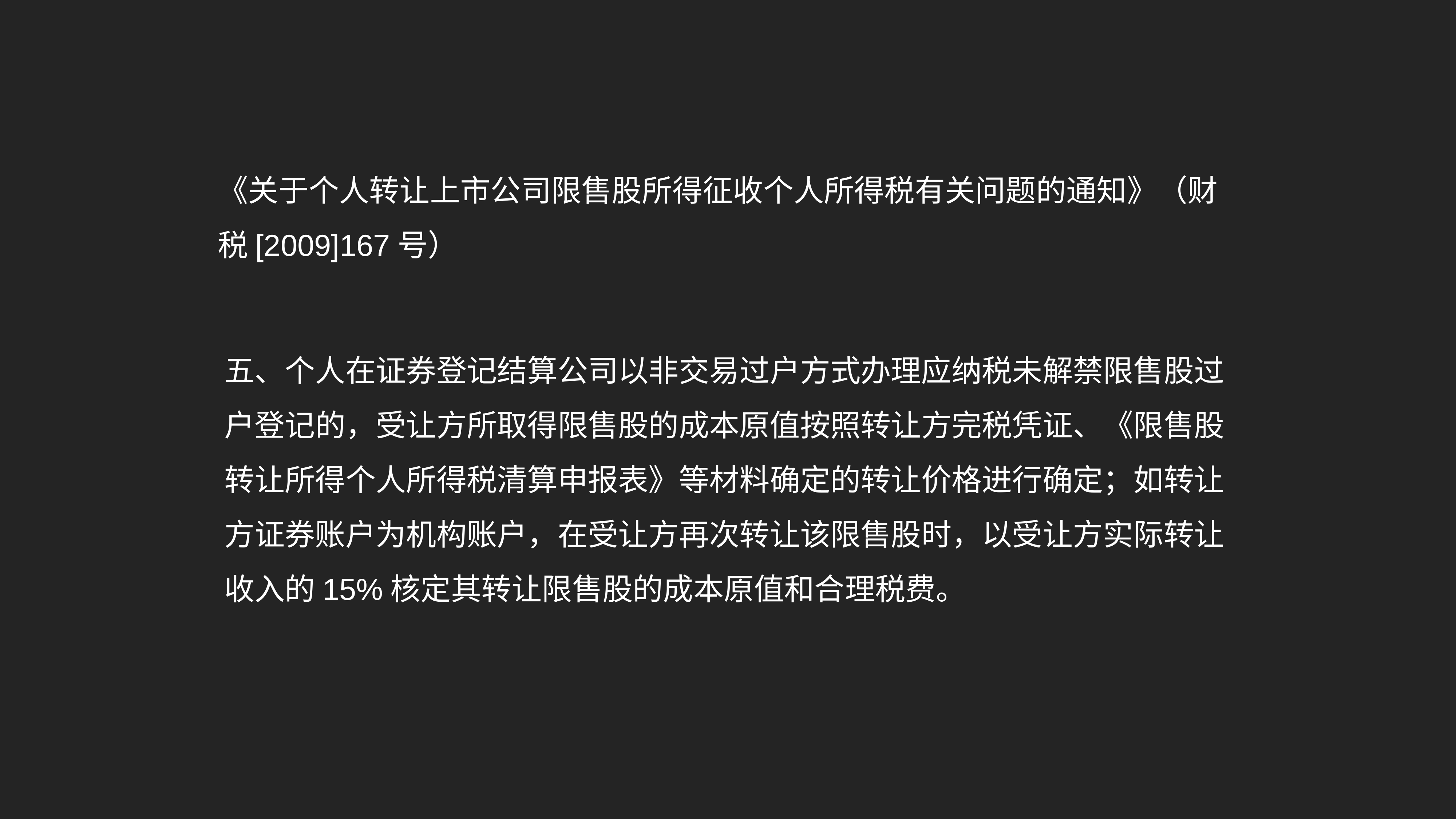

《关于个人转让上市公司限售股所得征收个人所得税有关问题的通知》（财税[2009]167号）
五、个人在证券登记结算公司以非交易过户方式办理应纳税未解禁限售股过户登记的，受让方所取得限售股的成本原值按照转让方完税凭证、《限售股转让所得个人所得税清算申报表》等材料确定的转让价格进行确定；如转让方证券账户为机构账户，在受让方再次转让该限售股时，以受让方实际转让收入的15%核定其转让限售股的成本原值和合理税费。